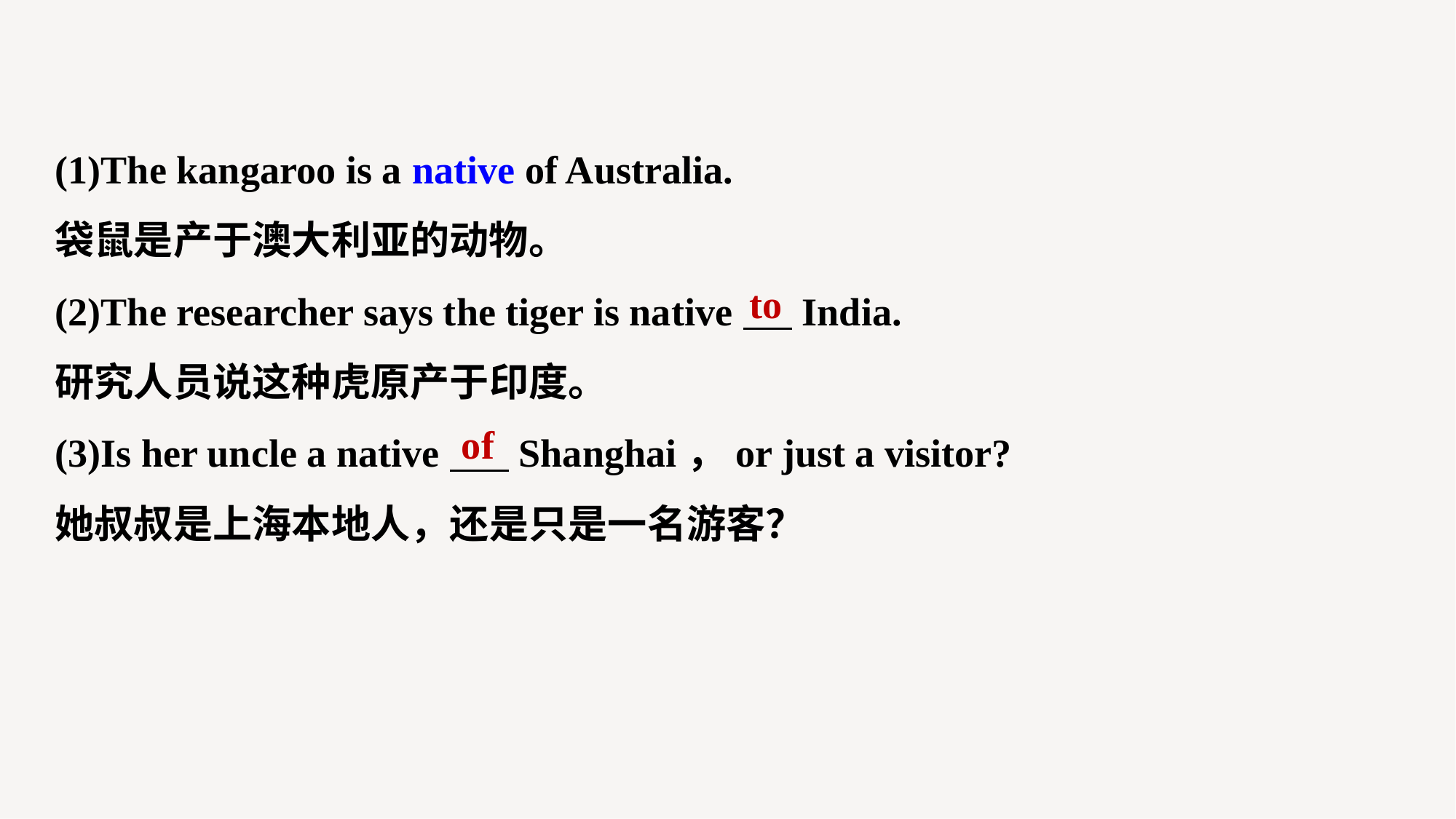

(1)The kangaroo is a native of Australia.
袋鼠是产于澳大利亚的动物。
(2)The researcher says the tiger is native       India.
研究人员说这种虎原产于印度。
(3)Is her uncle a native        Shanghai，or just a visitor?
她叔叔是上海本地人，还是只是一名游客？
to
of